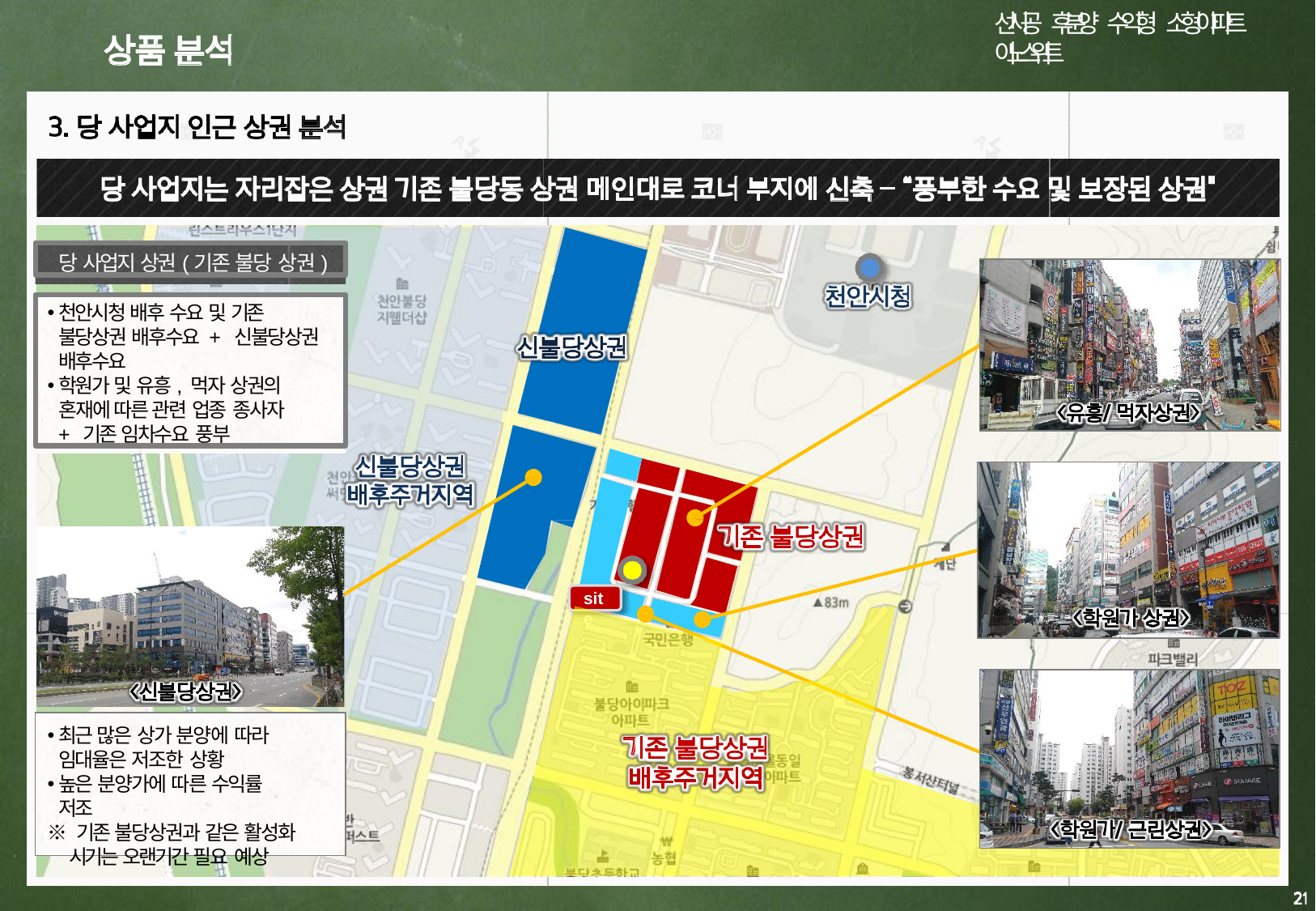

선시공 후분양 수익형 소형아파트 이노스위트

당 사업지 상권(기존 불당 상권)

천안시청 배후 수요 및 기존  불당상권 배후수요 + 신불당상권  배후수요
학원가 및 유흥, 먹자 상권의  혼재에 따른 관련 업종 종사자
+ 기존 임차수요 풍부

site

최근 많은 상가 분양에 따라  임대율은 저조한 상황
높은 분양가에 따른 수익률 저조
※ 기존 불당상권과 같은 활성화  시기는 오랜기간 필요 예상